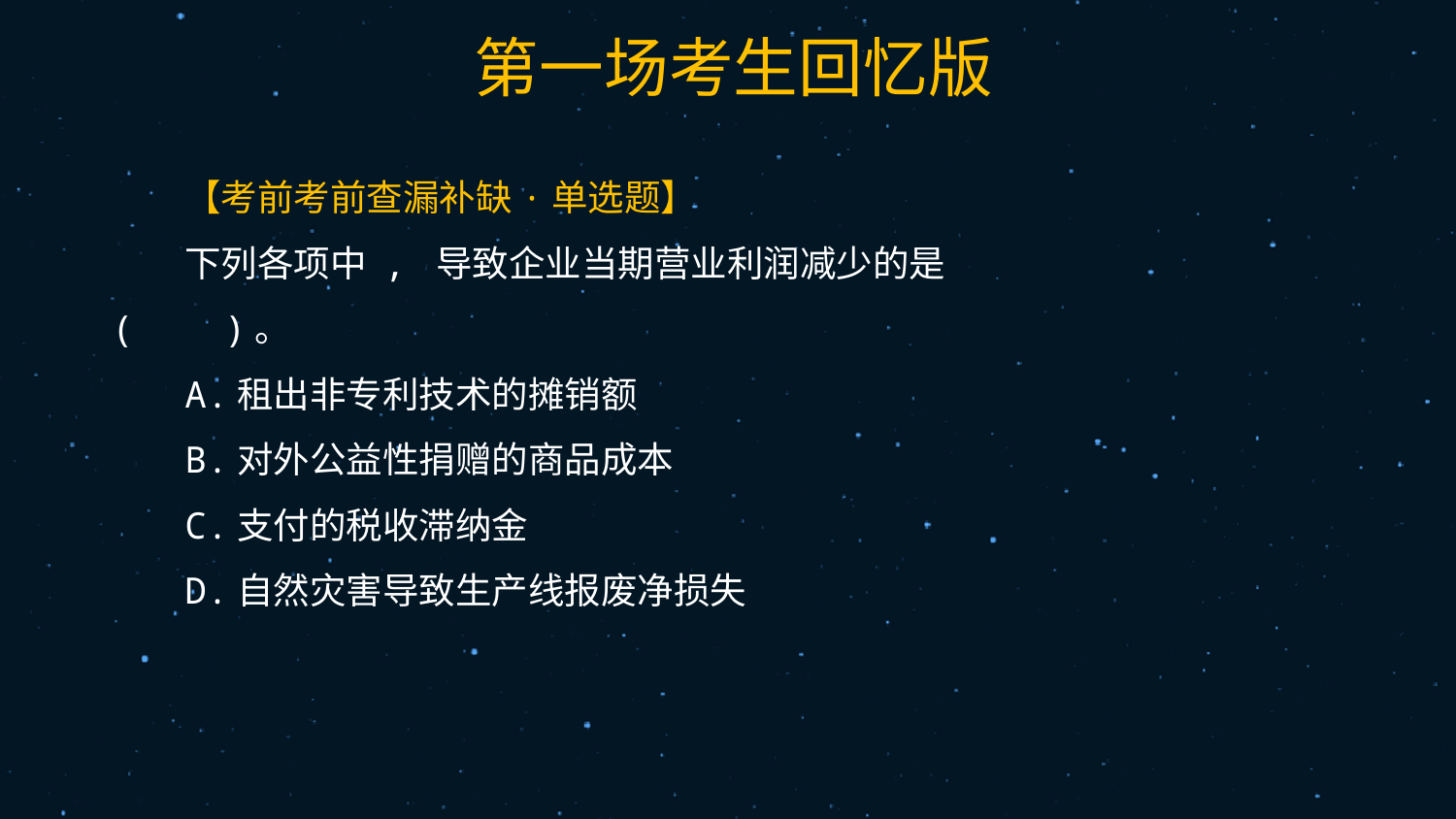

34
【考前考前查漏补缺·单选题】
下列各项中 , 导致企业当期营业利润减少的是 (　　)。
A.租出非专利技术的摊销额
B.对外公益性捐赠的商品成本
C.支付的税收滞纳金
D.自然灾害导致生产线报废净损失